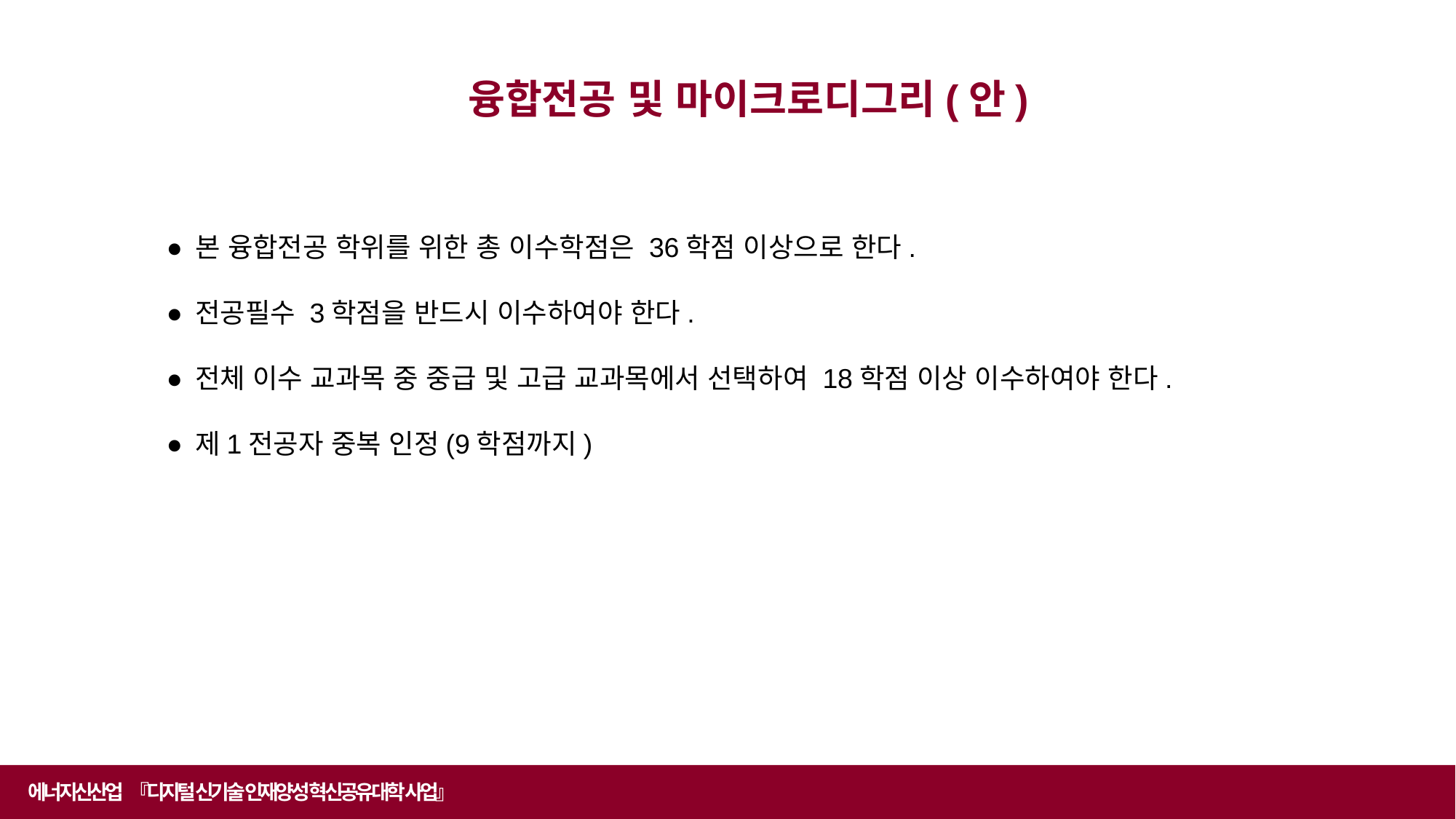

융합전공 및 마이크로디그리(안)
⦁ 본 융합전공 학위를 위한 총 이수학점은 36학점 이상으로 한다.
⦁ 전공필수 3학점을 반드시 이수하여야 한다.
⦁ 전체 이수 교과목 중 중급 및 고급 교과목에서 선택하여 18학점 이상 이수하여야 한다.
⦁ 제1전공자 중복 인정(9학점까지)